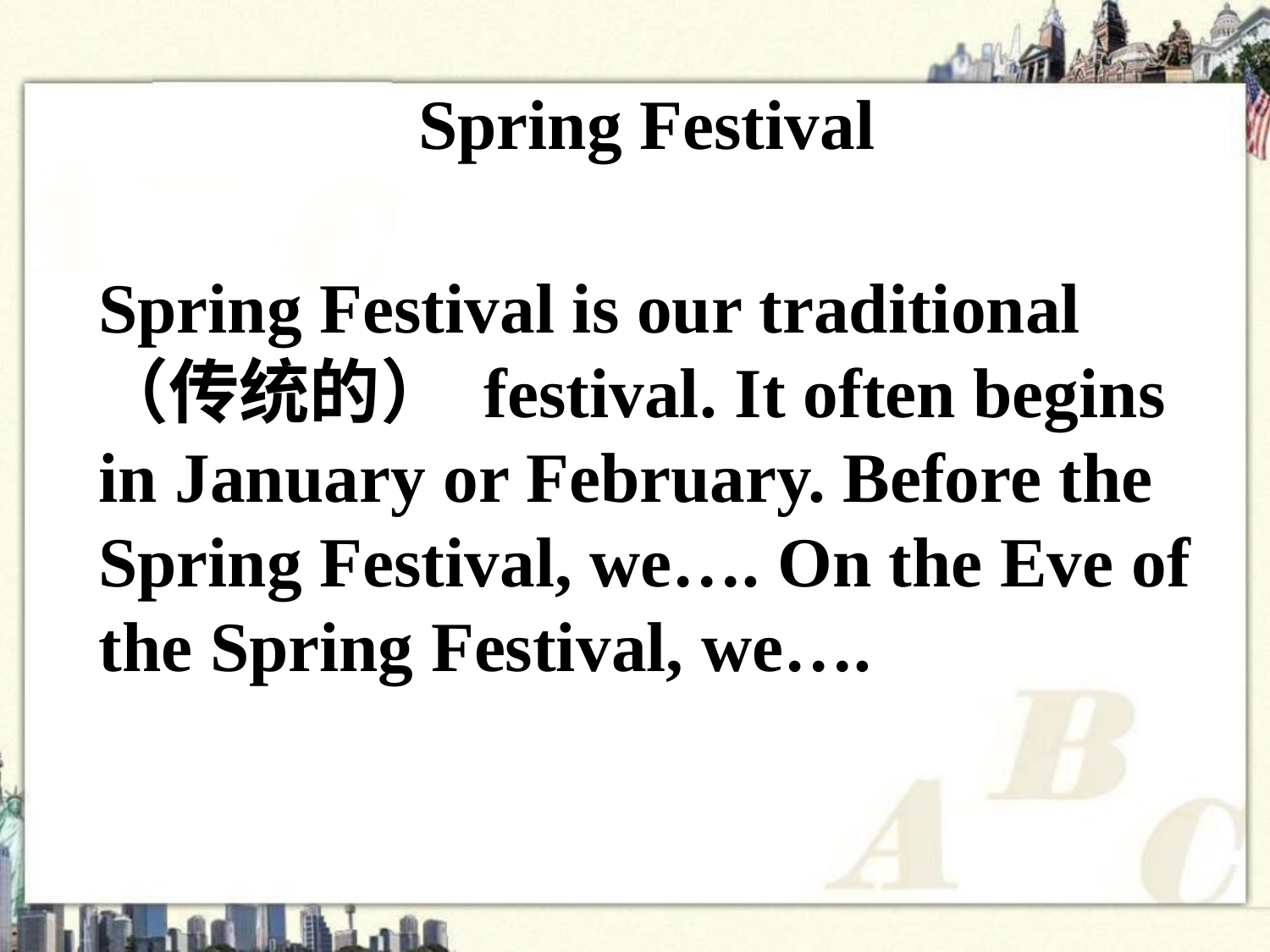

Spring Festival
Spring Festival is our traditional（传统的） festival. It often begins in January or February. Before the Spring Festival, we…. On the Eve of the Spring Festival, we….